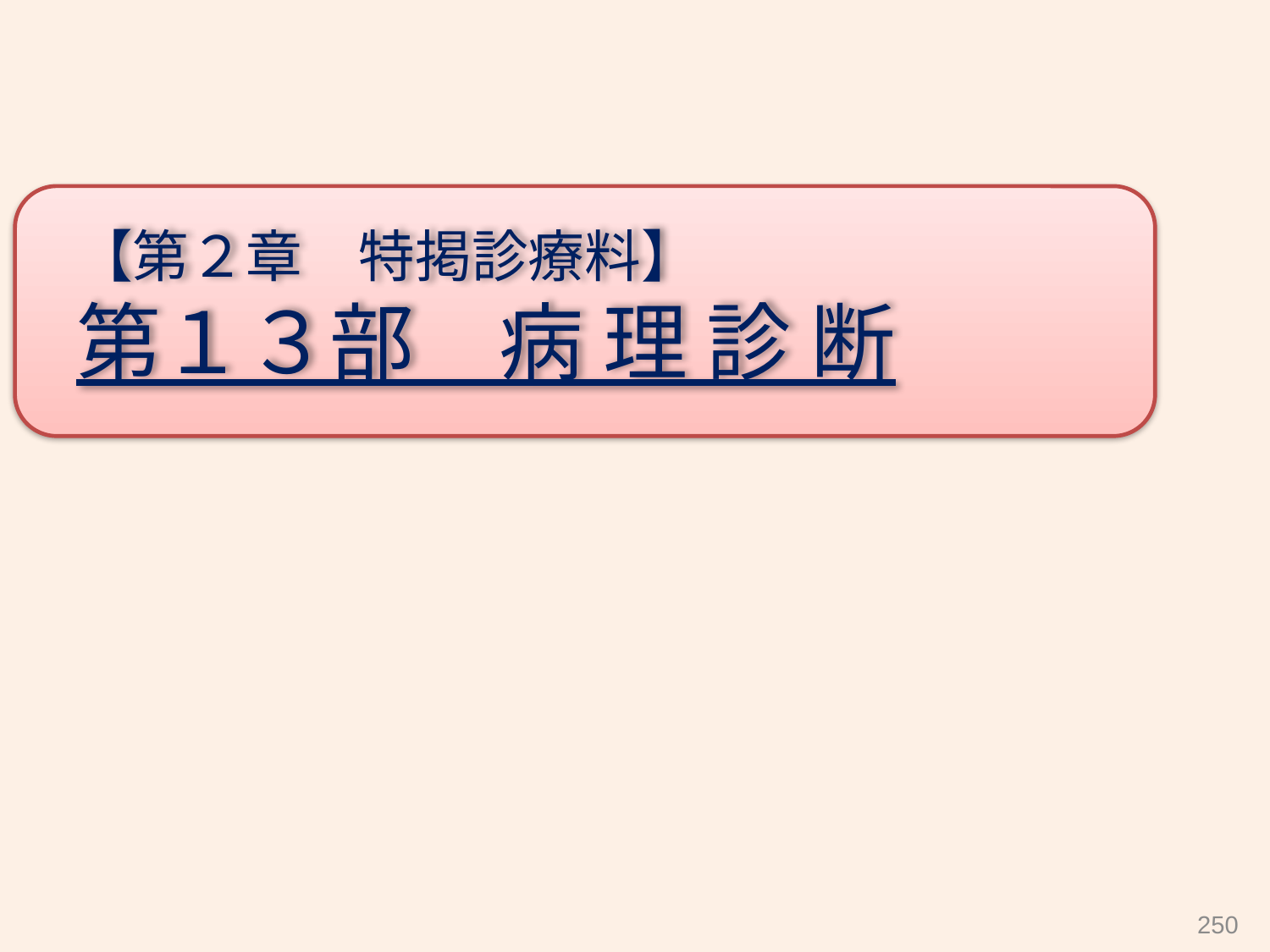

# 【第２章　特掲診療料】 第１３部　病 理 診 断
250